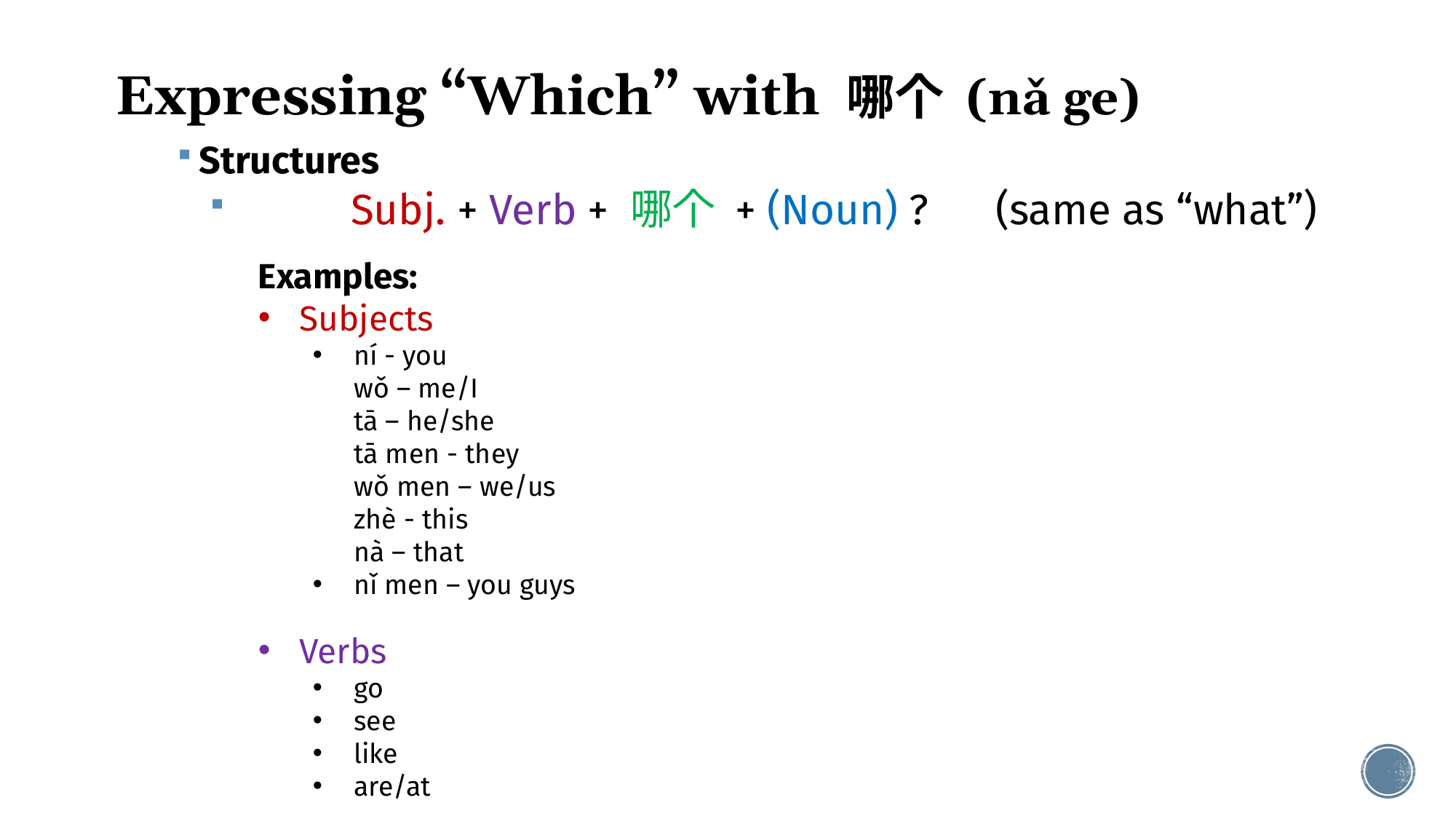

# Expressing “Which” with 哪个 (nǎ ge)
Structures
	 Subj. + Verb + 哪个 + (Noun) ?	(same as “what”)
Examples:
Subjects
ní - you
wǒ – me/I
tā – he/she
tā men - they
wǒ men – we/us
zhè - this
nà – that
nǐ men – you guys

Verbs
go
see
like
are/at